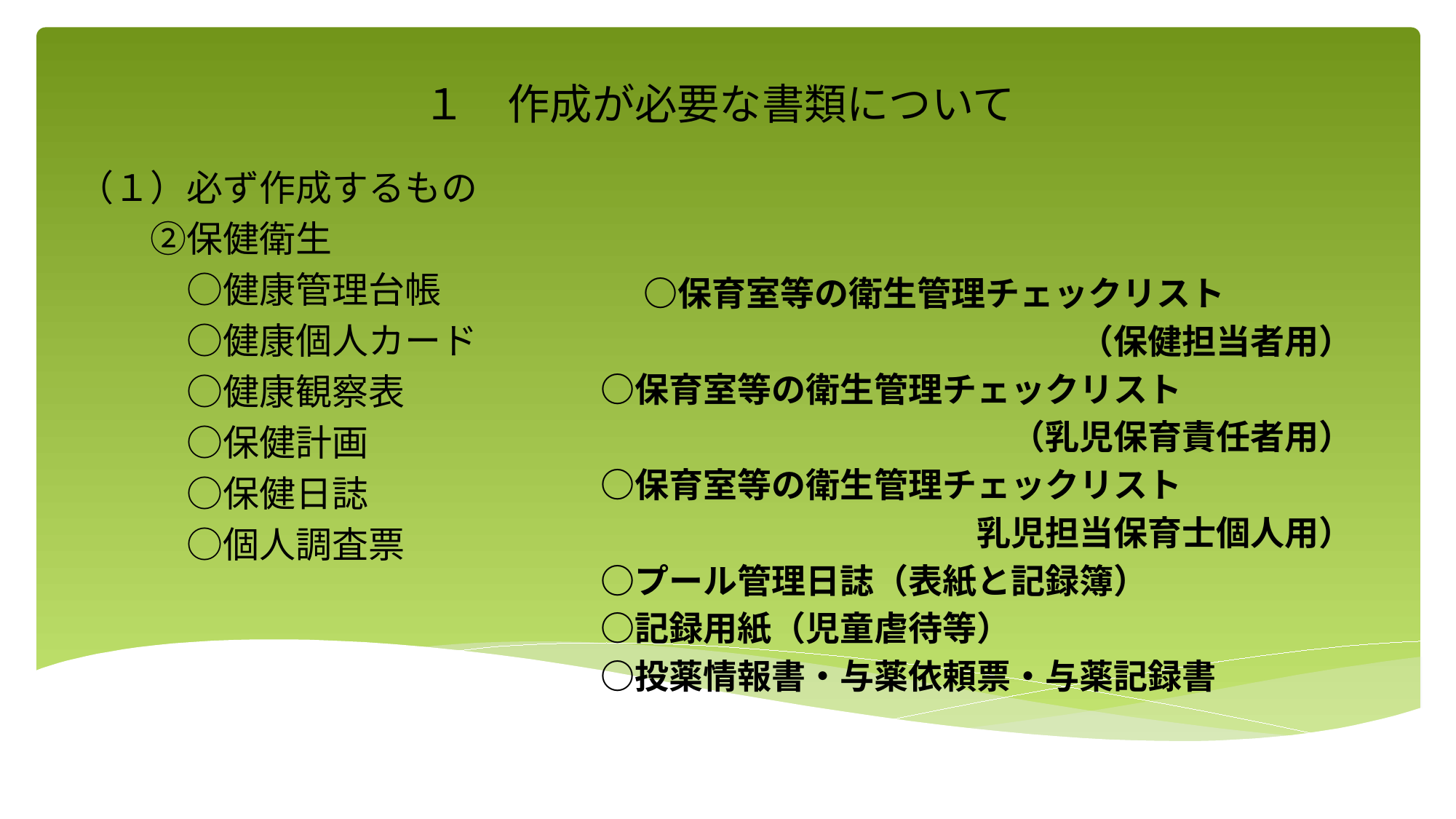

# １　作成が必要な書類について
（１）必ず作成するもの
　　②保健衛生
　　　○健康管理台帳
　　　○健康個人カード
　　　○健康観察表
　　　○保健計画
　　　○保健日誌
　　　○個人調査票

　　　○保育室等の衛生管理チェックリスト
　　　　　　　　　　　　　　　　（保健担当者用）
　　○保育室等の衛生管理チェックリスト
　　　　　　　　　　　　　　（乳児保育責任者用）
　　○保育室等の衛生管理チェックリスト
　　　　　　　　　　　　　乳児担当保育士個人用）
　　○プール管理日誌（表紙と記録簿）
　　○記録用紙（児童虐待等）
　　○投薬情報書・与薬依頼票・与薬記録書